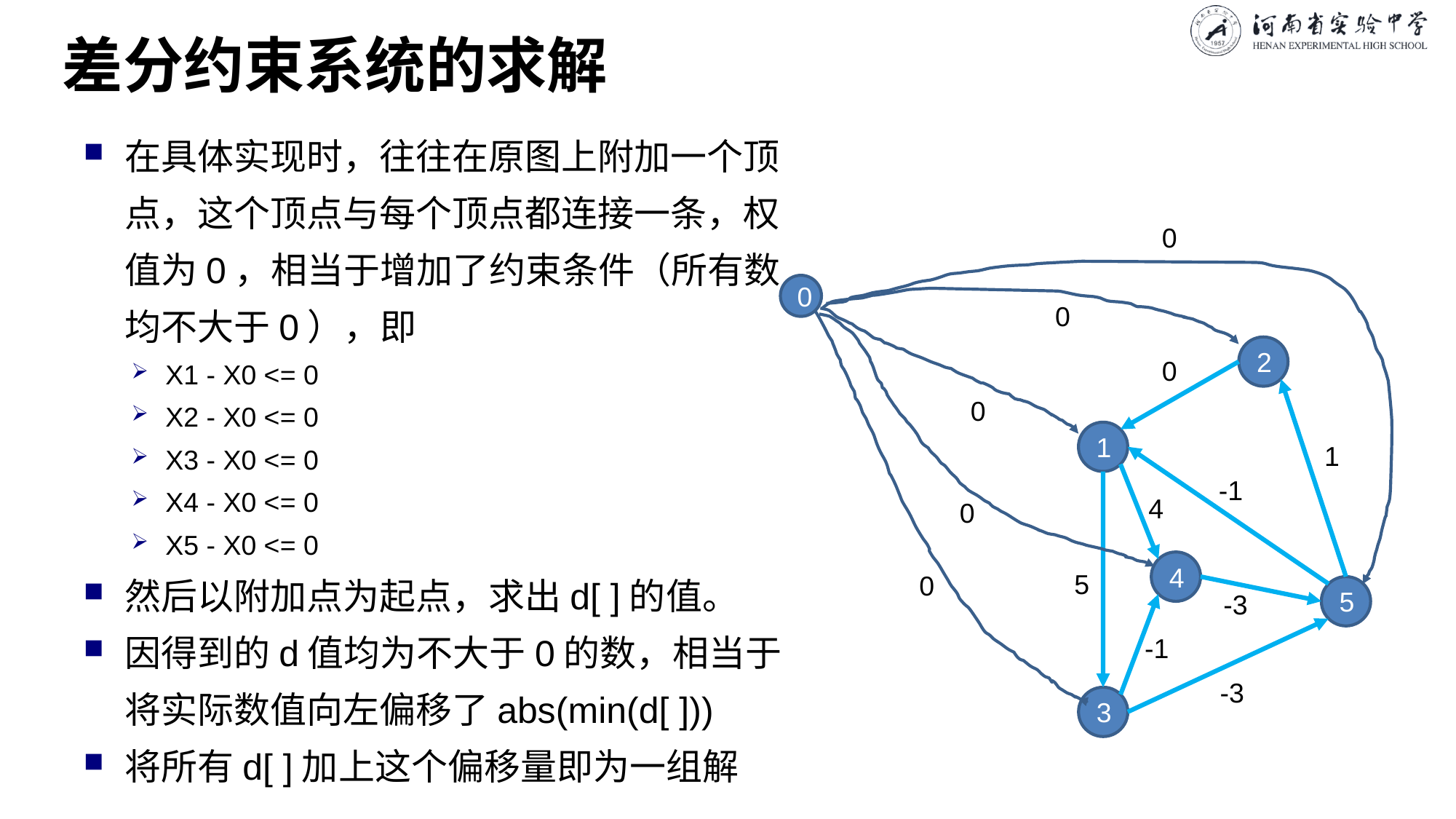

# 差分约束系统的求解
在具体实现时，往往在原图上附加一个顶点，这个顶点与每个顶点都连接一条，权值为0，相当于增加了约束条件（所有数均不大于0），即
X1 - X0 <= 0
X2 - X0 <= 0
X3 - X0 <= 0
X4 - X0 <= 0
X5 - X0 <= 0
然后以附加点为起点，求出d[ ]的值。
因得到的d值均为不大于0的数，相当于将实际数值向左偏移了abs(min(d[ ]))
将所有d[ ]加上这个偏移量即为一组解
0

0

0

2
0
0
1
1
-1
4
0
4
5
0
5
-3
-1
-3
3